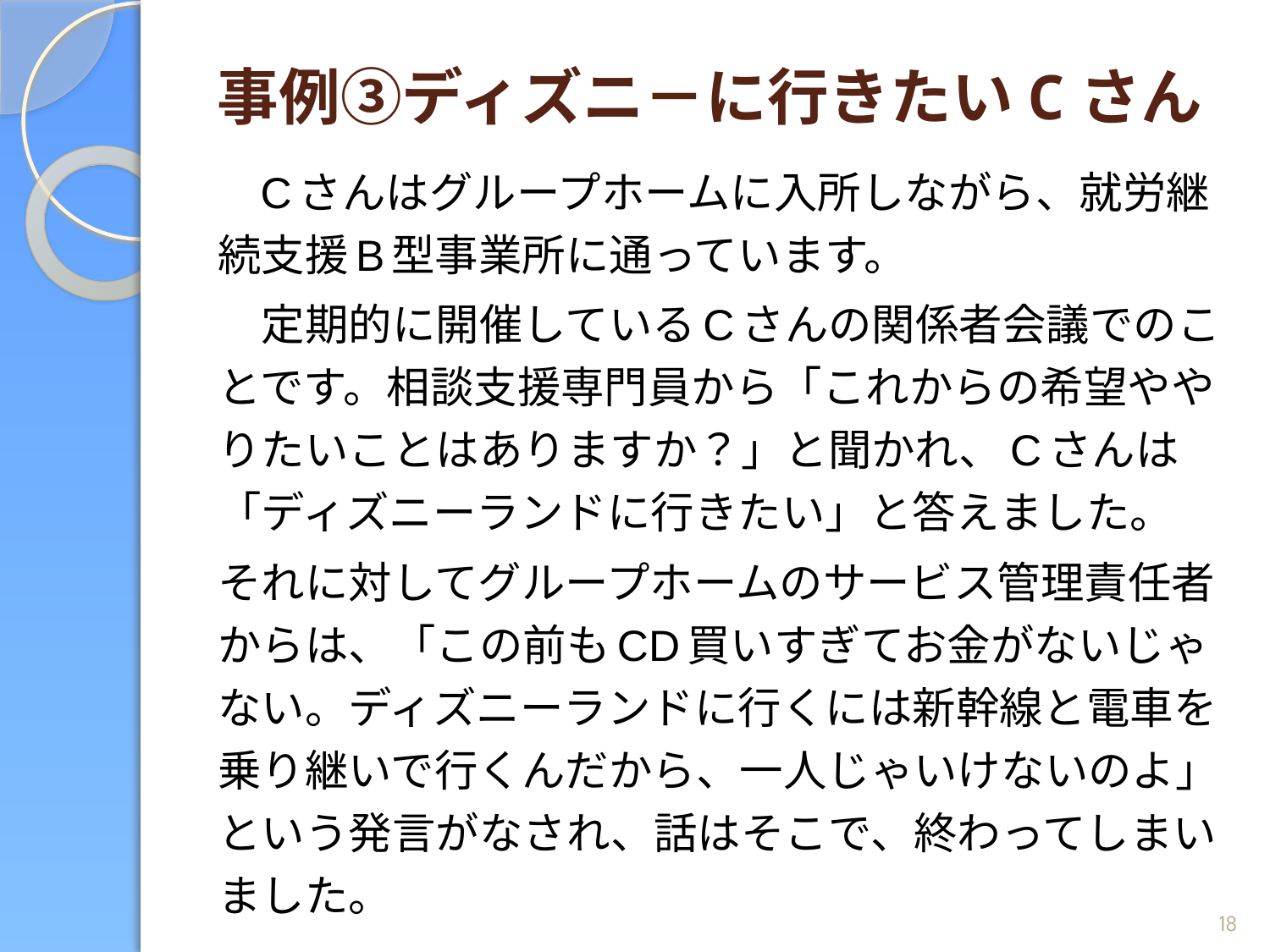

# 事例③ディズニ－に行きたいCさん
　Cさんはグループホームに入所しながら、就労継続支援B型事業所に通っています。
　定期的に開催しているCさんの関係者会議でのことです。相談支援専門員から「これからの希望ややりたいことはありますか？」と聞かれ、Cさんは「ディズニーランドに行きたい」と答えました。
それに対してグループホームのサービス管理責任者からは、「この前もCD買いすぎてお金がないじゃない。ディズニーランドに行くには新幹線と電車を乗り継いで行くんだから、一人じゃいけないのよ」という発言がなされ、話はそこで、終わってしまいました。
18